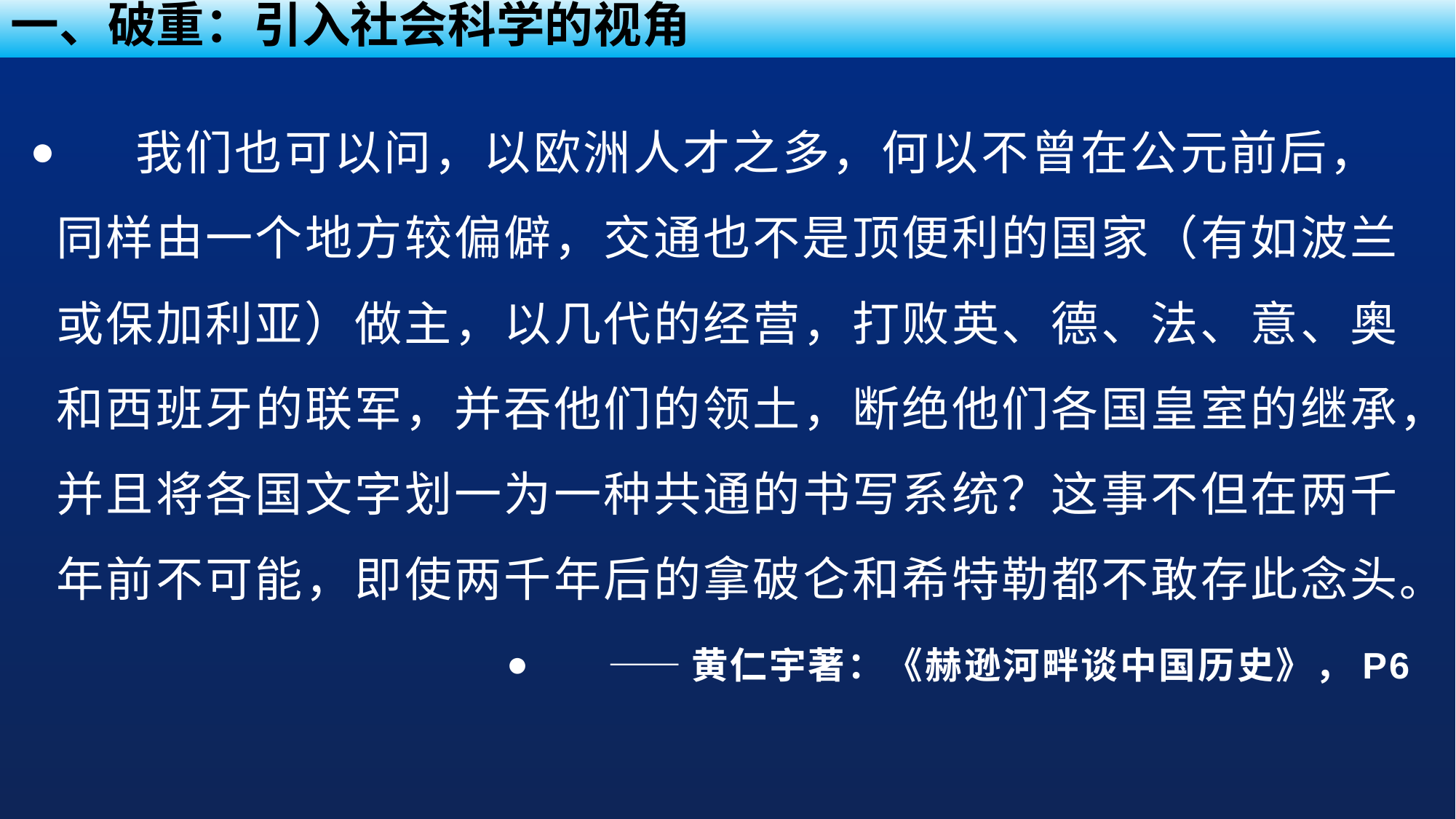

一、破重：引入社会科学的视角
      我们也可以问，以欧洲人才之多，何以不曾在公元前后，同样由一个地方较偏僻，交通也不是顶便利的国家（有如波兰或保加利亚）做主，以几代的经营，打败英、德、法、意、奥和西班牙的联军，并吞他们的领土，断绝他们各国皇室的继承，并且将各国文字划一为一种共通的书写系统？这事不但在两千年前不可能，即使两千年后的拿破仑和希特勒都不敢存此念头。
——黄仁宇著：《赫逊河畔谈中国历史》，P6